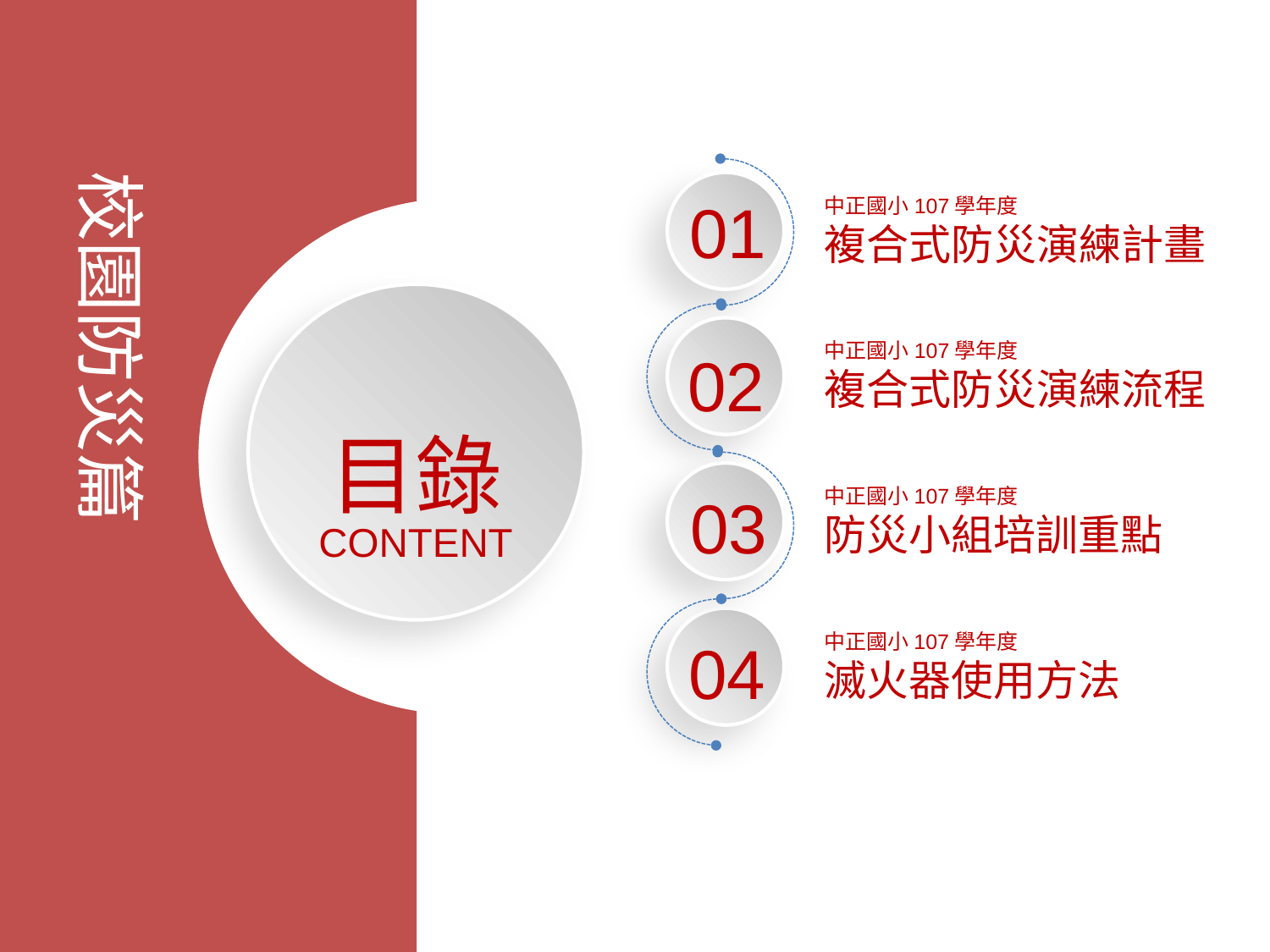

校園防災篇

01

02

03

04
中正國小107學年度
複合式防災演練計畫
中正國小107學年度
複合式防災演練流程
中正國小107學年度
防災小組培訓重點
中正國小107學年度
滅火器使用方法

目錄
CONTENT